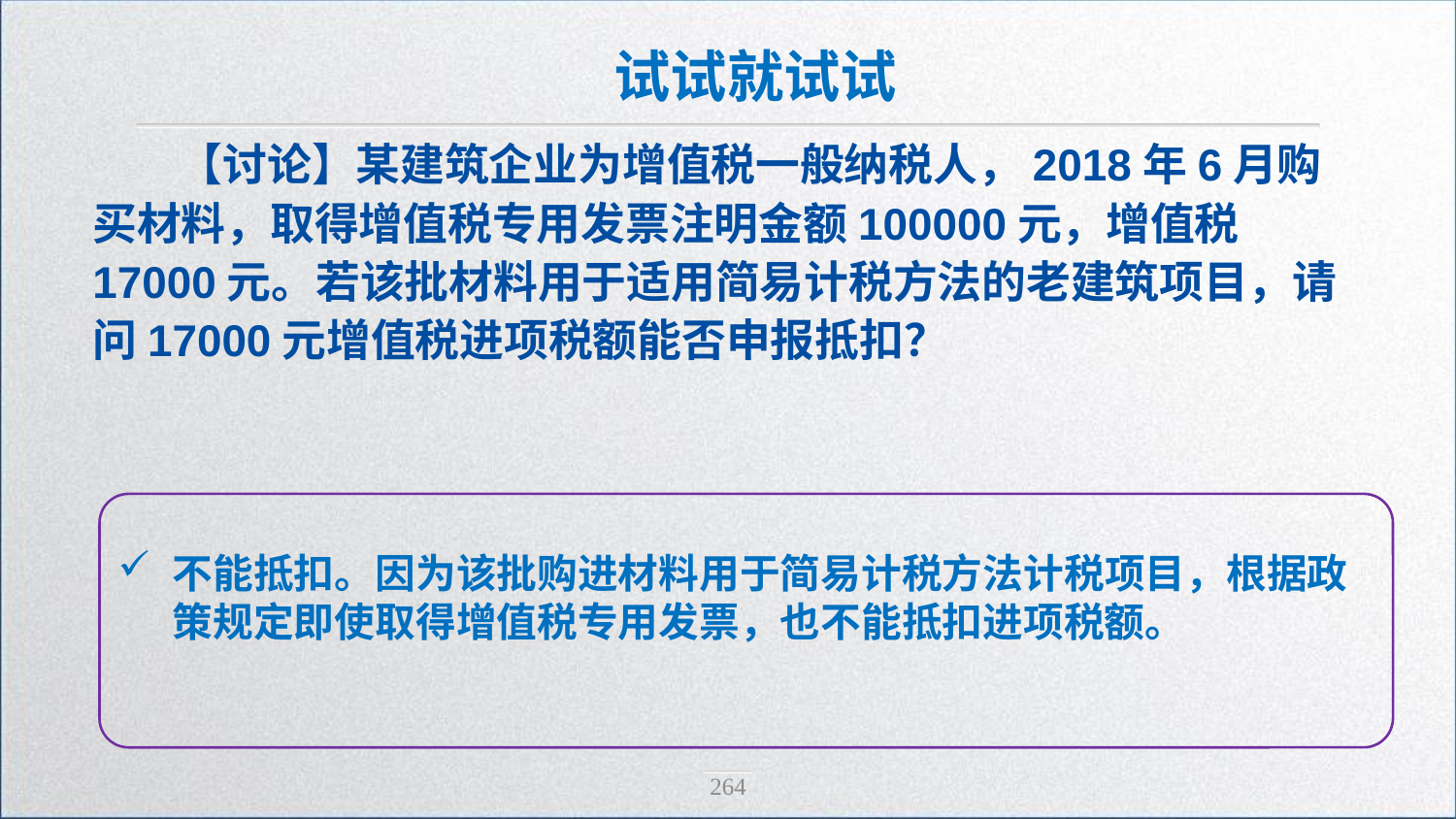

试试就试试
【讨论】某建筑企业为增值税一般纳税人，2018年6月购买材料，取得增值税专用发票注明金额100000元，增值税17000元。若该批材料用于适用简易计税方法的老建筑项目，请问17000元增值税进项税额能否申报抵扣？

不能抵扣。因为该批购进材料用于简易计税方法计税项目，根据政策规定即使取得增值税专用发票，也不能抵扣进项税额。

264